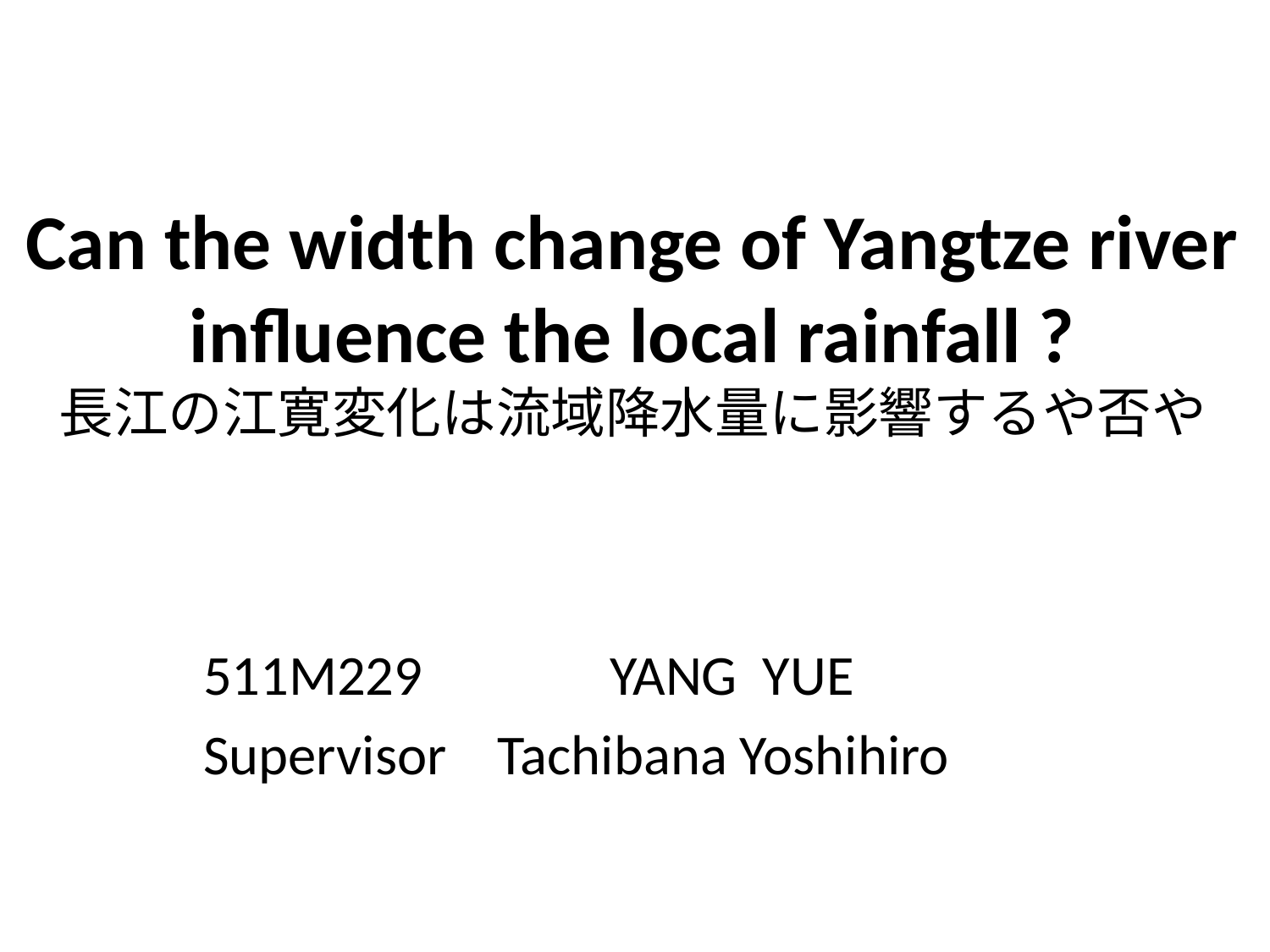

# Can the width change of Yangtze river influence the local rainfall ? 長江の江寛変化は流域降水量に影響するや否や
511M229	            YANG  YUE
Supervisor    Tachibana Yoshihiro